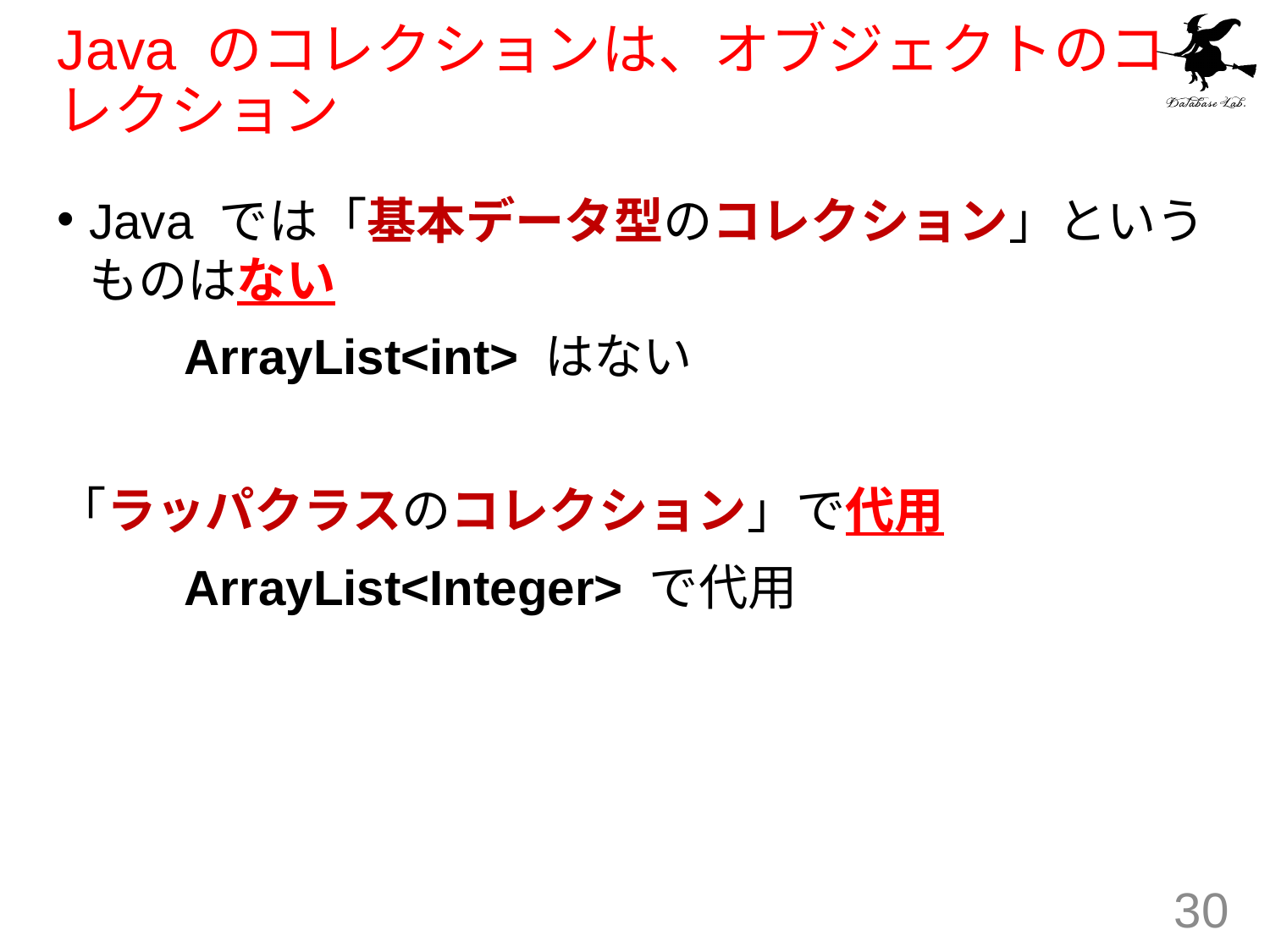

# Java のコレクションは、オブジェクトのコレクション
Java では「基本データ型のコレクション」というものはない
	ArrayList<int> はない

「ラッパクラスのコレクション」で代用
	ArrayList<Integer> で代用

30